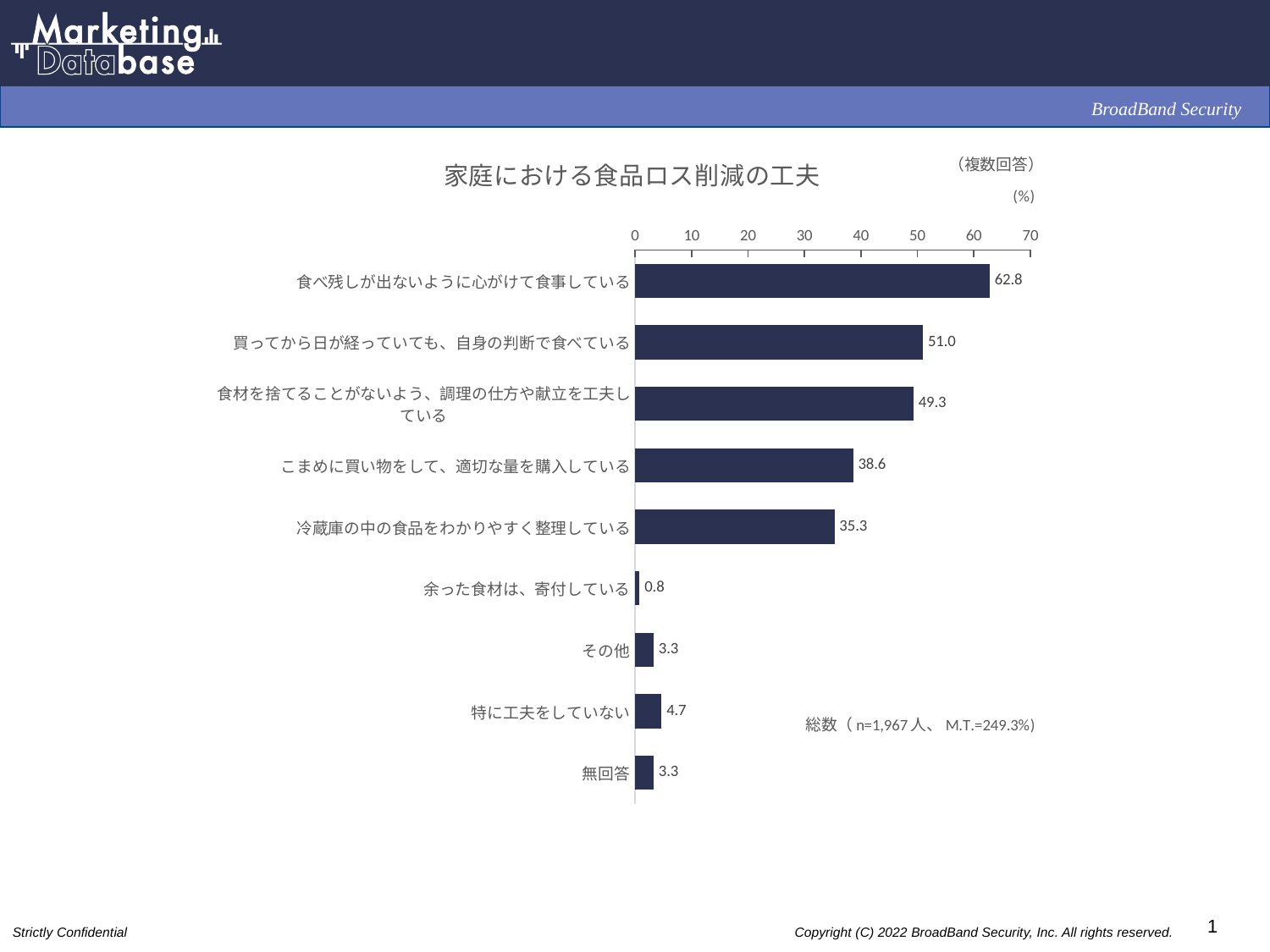

### Chart: 家庭における食品ロス削減の工夫

| Category |  |
|---|---|
| 食べ残しが出ないように心がけて食事している | 62.8 |
| 買ってから日が経っていても、自身の判断で食べている | 51.0 |
| 食材を捨てることがないよう、調理の仕方や献立を工夫している | 49.3 |
| こまめに買い物をして、適切な量を購入している | 38.6 |
| 冷蔵庫の中の食品をわかりやすく整理している | 35.3 |
| 余った食材は、寄付している | 0.8 |
| その他 | 3.3 |
| 特に工夫をしていない | 4.7 |
| 無回答 | 3.3 |